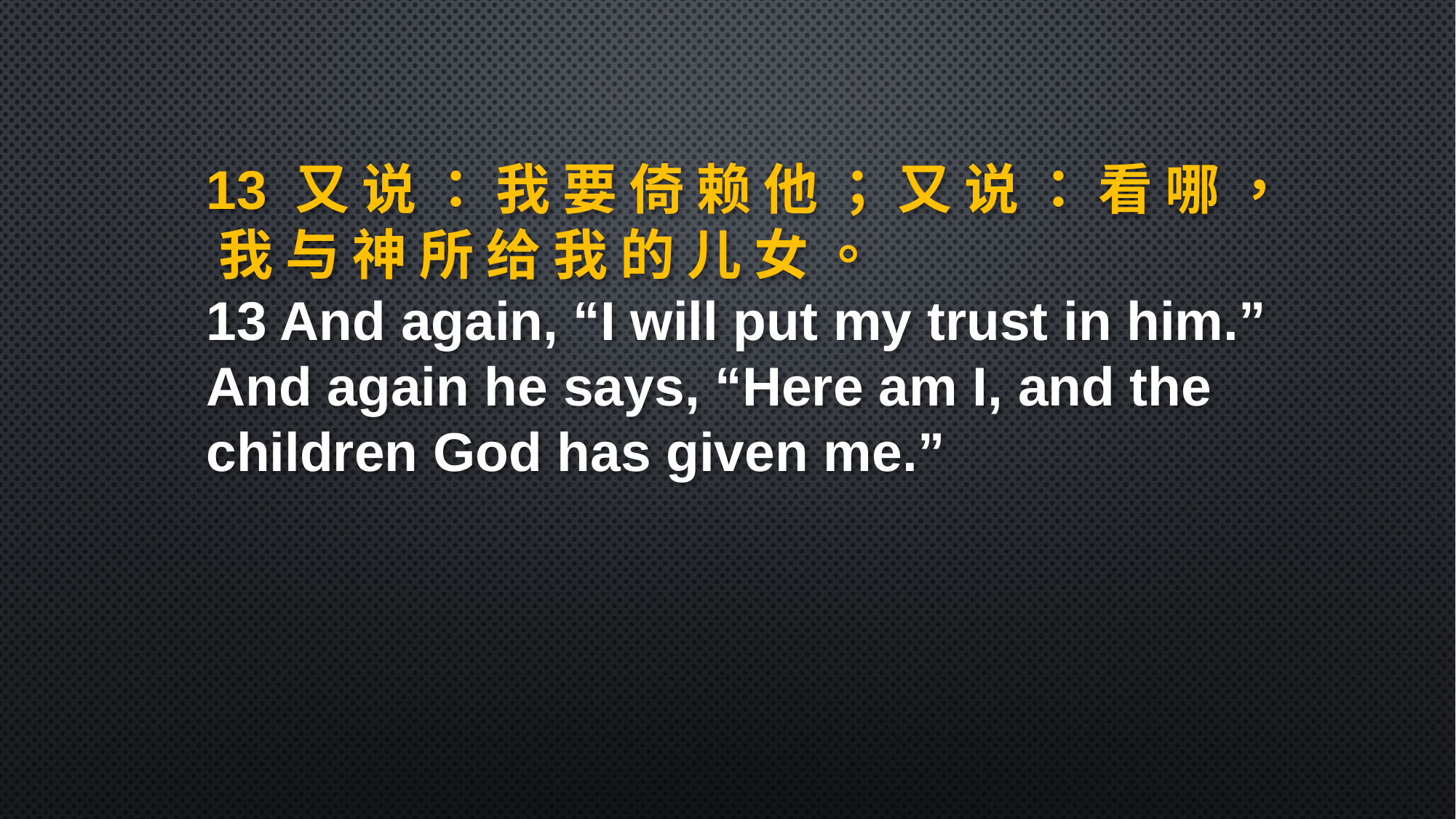

13 又 说 ： 我 要 倚 赖 他 ； 又 说 ： 看 哪 ， 我 与 神 所 给 我 的 儿 女 。
13 And again, “I will put my trust in him.”
And again he says, “Here am I, and the children God has given me.”